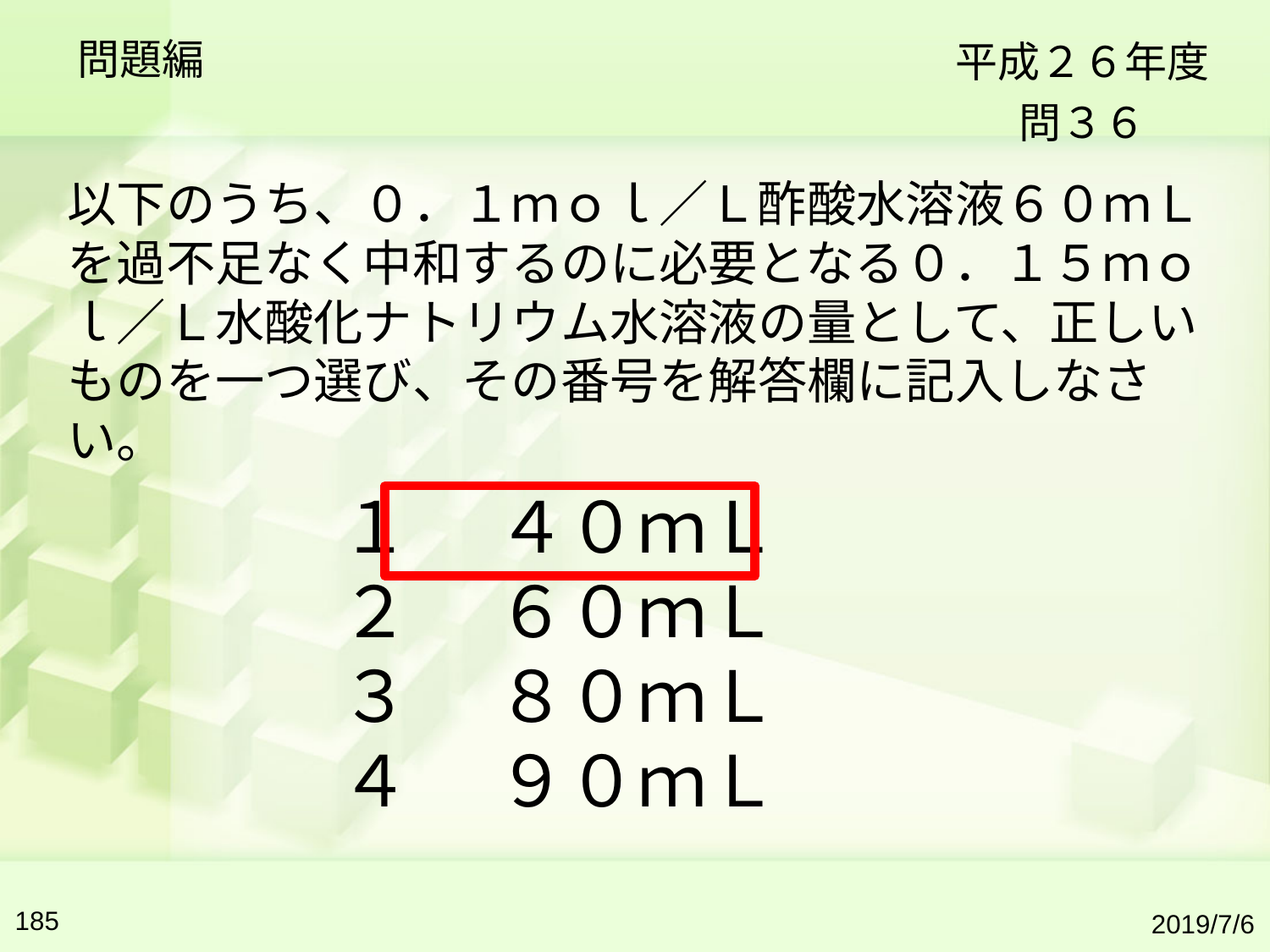

問題編
平成２６年度
問３６
以下のうち、０．１ｍｏｌ／Ｌ酢酸水溶液６０ｍＬを過不足なく中和するのに必要となる０．１５ｍｏｌ／Ｌ水酸化ナトリウム水溶液の量として、正しいものを一つ選び、その番号を解答欄に記入しなさい。
１ 　４０ｍＬ
２ 　６０ｍＬ
３ 　８０ｍＬ
４ 　９０ｍＬ

185
2019/7/6